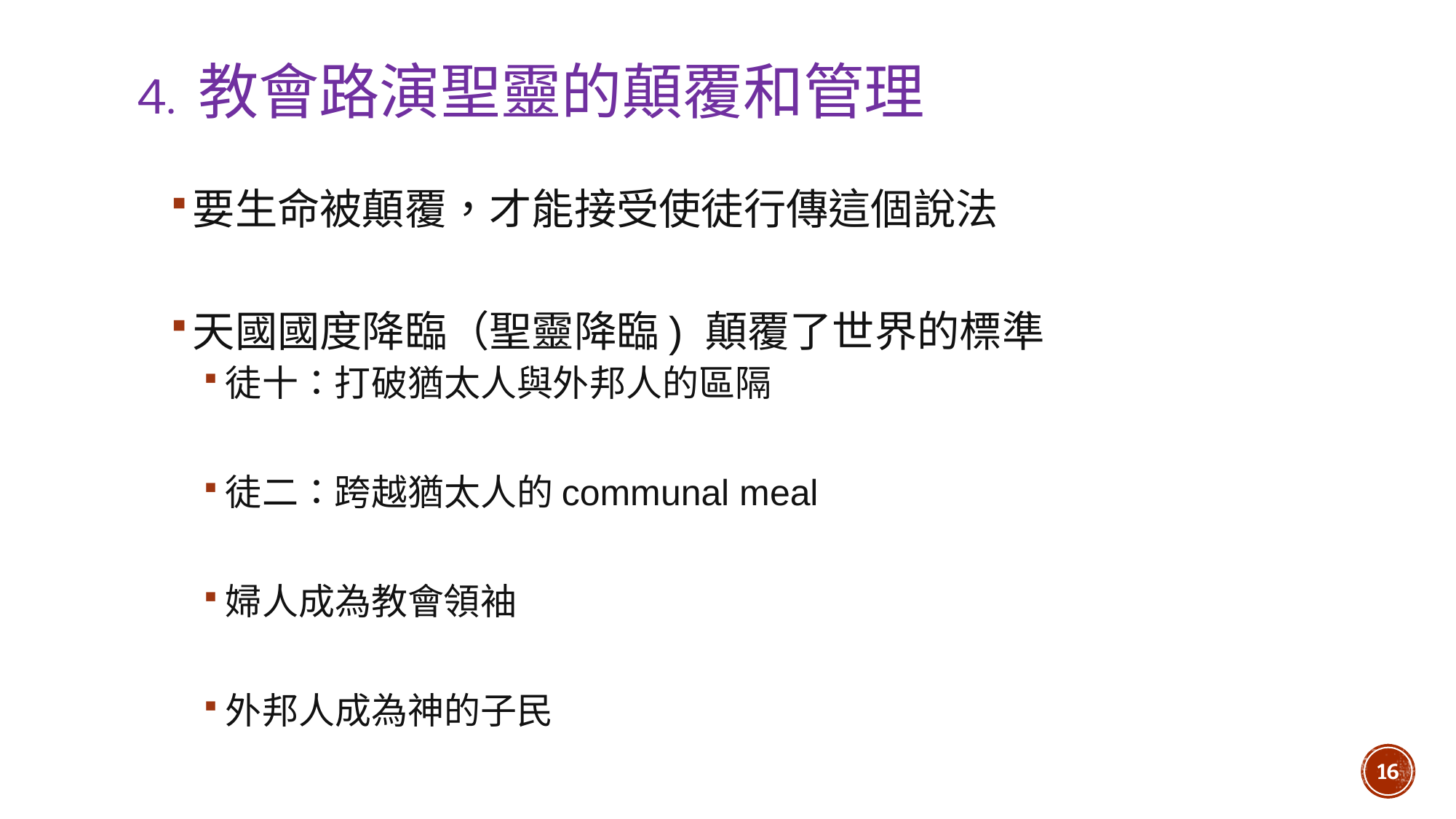

4. 教會路演聖靈的顛覆和管理

要生命被顛覆，才能接受使徒行傳這個說法

天國國度降臨（聖靈降臨) 顛覆了世界的標準
徒十：打破猶太人與外邦人的區隔

徒二：跨越猶太人的communal meal

婦人成為教會領袖

外邦人成為神的子民

16